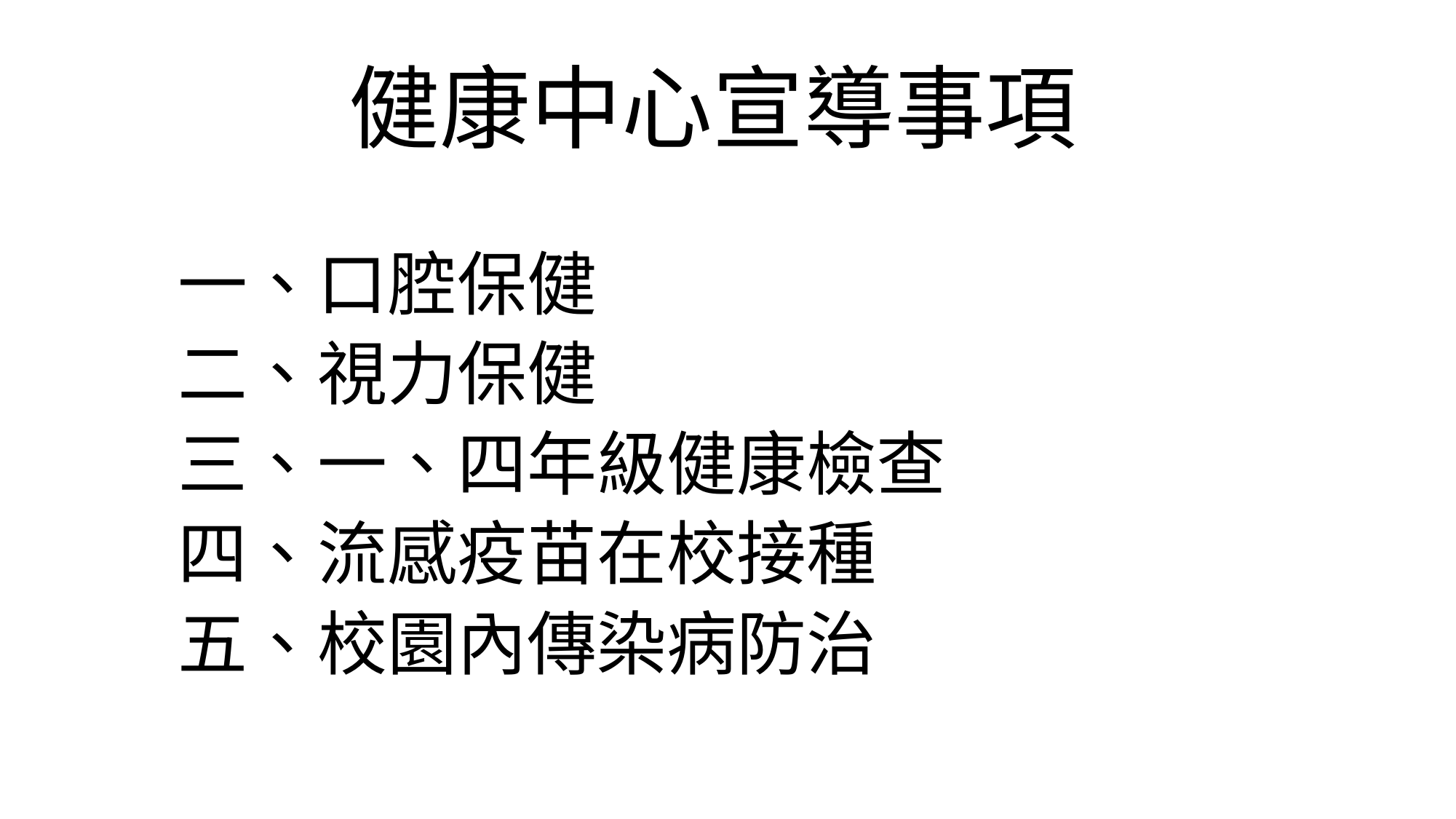

# 健康中心宣導事項
一、口腔保健
二、視力保健
三、一、四年級健康檢查
四、流感疫苗在校接種
五、校園內傳染病防治